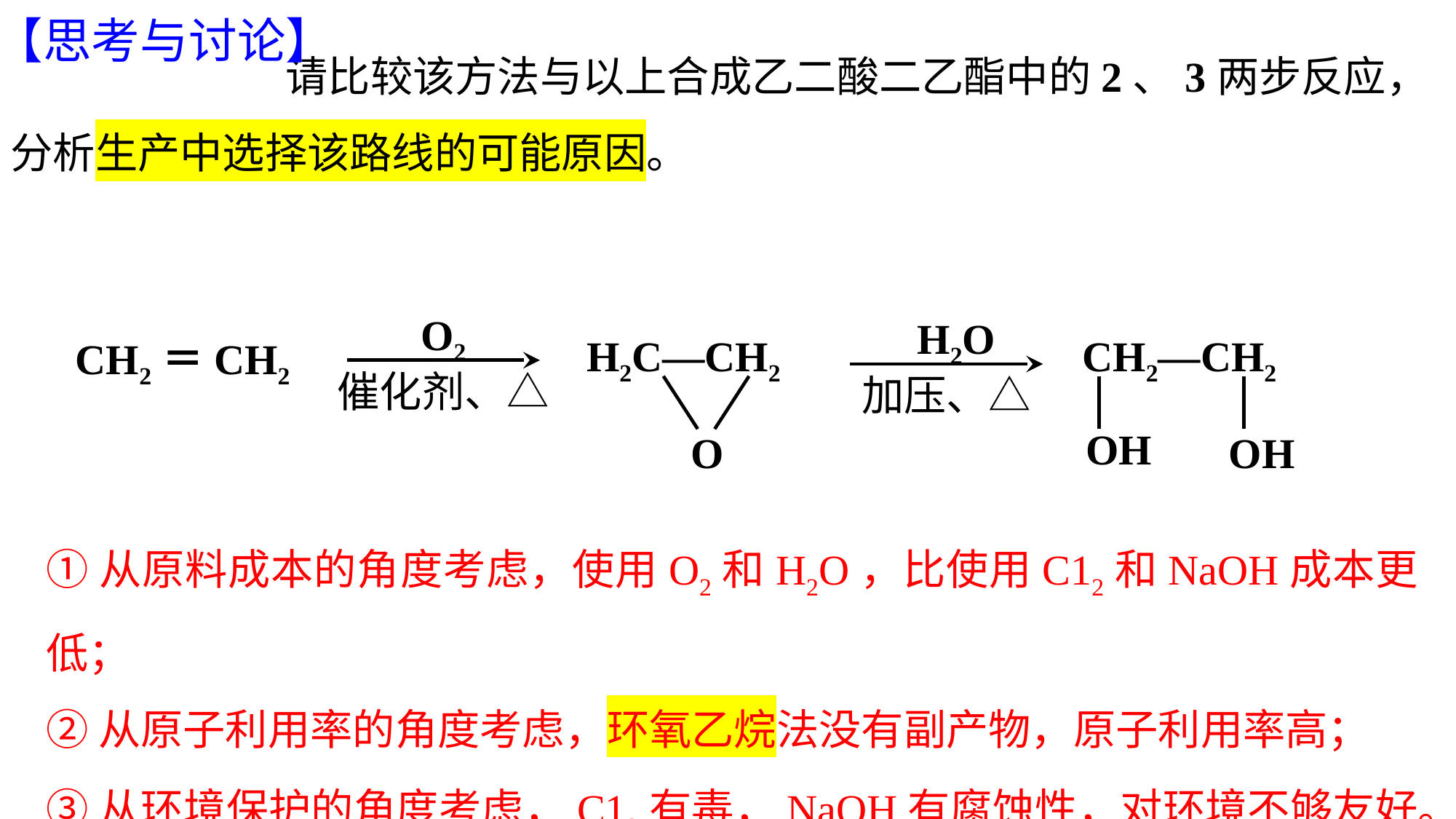

【思考与讨论】
                            请比较该方法与以上合成乙二酸二乙酯中的2、3两步反应，分析生产中选择该路线的可能原因。
O2
催化剂、△
H2O
加压、△
H2C—CH2
O
CH2—CH2
OH
OH
CH2＝CH2
①从原料成本的角度考虑，使用O2和H2O，比使用C12和NaOH成本更低；
②从原子利用率的角度考虑，环氧乙烷法没有副产物，原子利用率高；
③从环境保护的角度考虑，C12有毒，NaOH有腐蚀性，对环境不够友好。